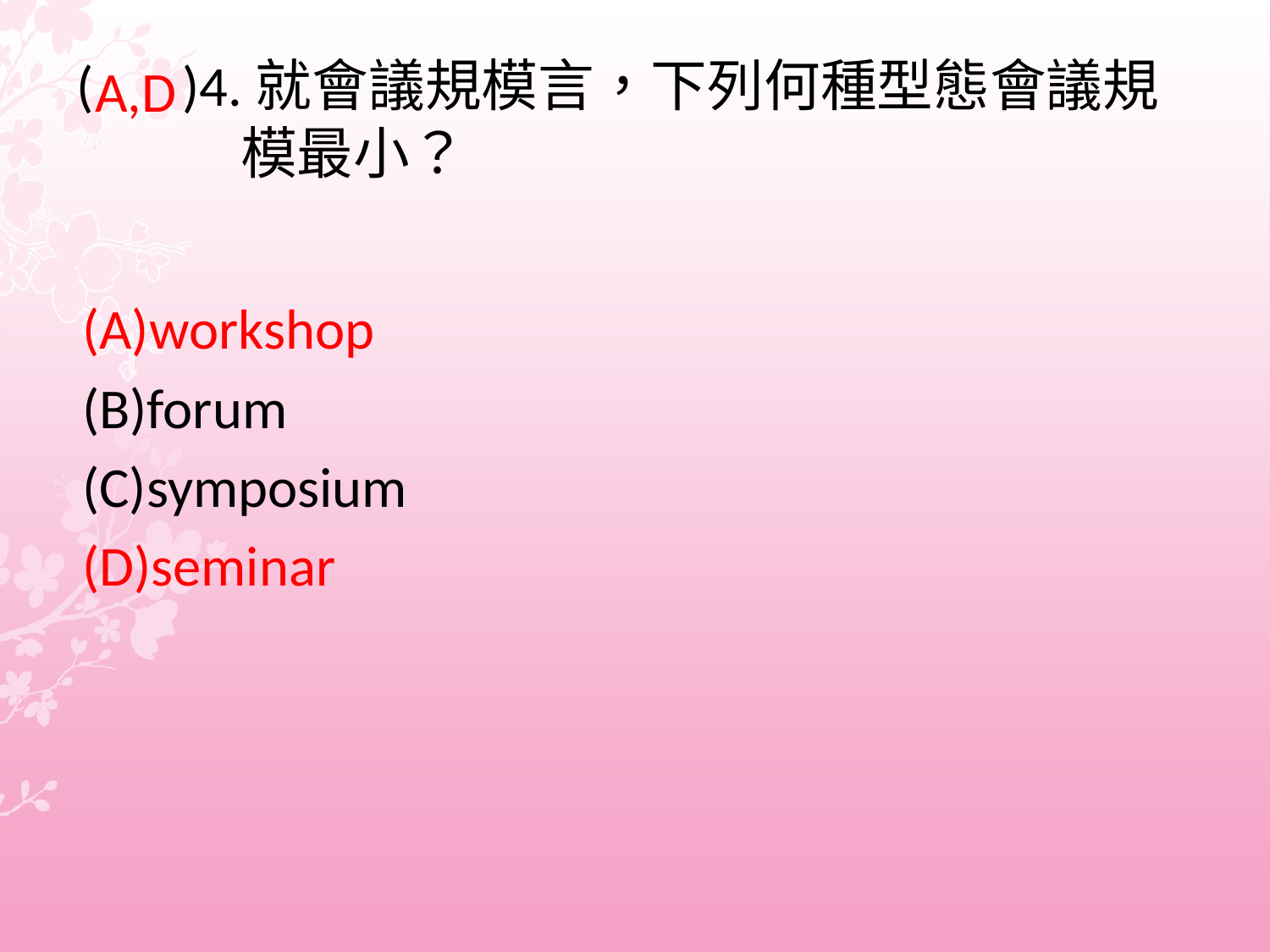

# (       )4.就會議規模言，下列何種型態會議規 模最小？
 A,D

(A)workshop
(B)forum
(C)symposium
(D)seminar